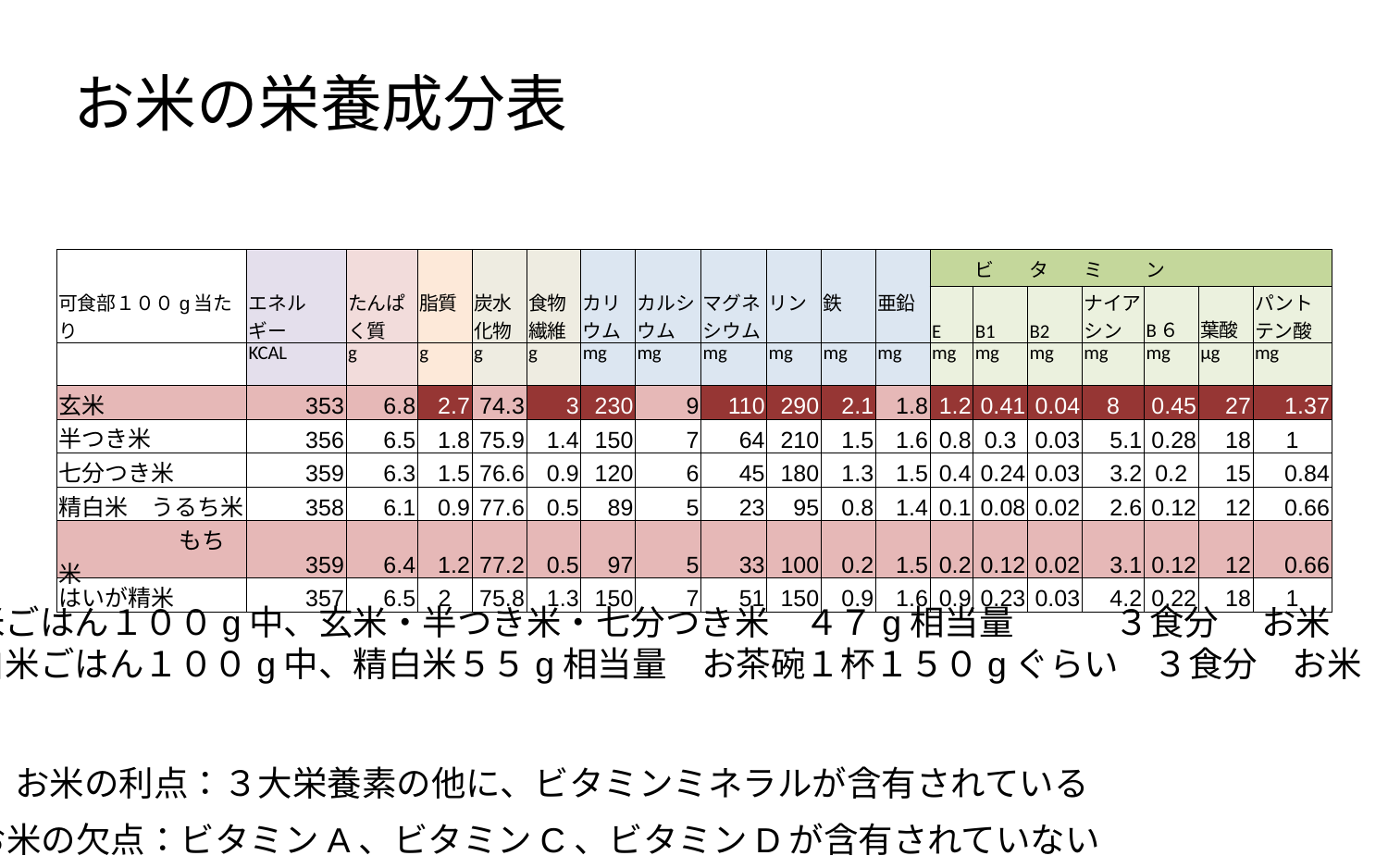

お米の栄養成分表
|  |  |  |  |  |  |  |  |  |  |  |  |  | ビ | タ | ミ | ン |  |  |
| --- | --- | --- | --- | --- | --- | --- | --- | --- | --- | --- | --- | --- | --- | --- | --- | --- | --- | --- |
| 可食部１００g当たり | エネルギー | たんぱく質 | 脂質 | 炭水化物 | 食物繊維 | カリウム | カルシウム | マグネシウム | リン | 鉄 | 亜鉛 | E | B1 | B2 | ナイアシン | B６ | 葉酸 | パントテン酸 |
|  | KCAL | g | g | g | g | mg | mg | mg | mg | mg | mg | mg | mg | mg | mg | mg | μg | mg |
| 玄米 | 353 | 6.8 | 2.7 | 74.3 | 3 | 230 | 9 | 110 | 290 | 2.1 | 1.8 | 1.2 | 0.41 | 0.04 | 8 | 0.45 | 27 | 1.37 |
| 半つき米 | 356 | 6.5 | 1.8 | 75.9 | 1.4 | 150 | 7 | 64 | 210 | 1.5 | 1.6 | 0.8 | 0.3 | 0.03 | 5.1 | 0.28 | 18 | 1 |
| 七分つき米 | 359 | 6.3 | 1.5 | 76.6 | 0.9 | 120 | 6 | 45 | 180 | 1.3 | 1.5 | 0.4 | 0.24 | 0.03 | 3.2 | 0.2 | 15 | 0.84 |
| 精白米　うるち米 | 358 | 6.1 | 0.9 | 77.6 | 0.5 | 89 | 5 | 23 | 95 | 0.8 | 1.4 | 0.1 | 0.08 | 0.02 | 2.6 | 0.12 | 12 | 0.66 |
| もち米 | 359 | 6.4 | 1.2 | 77.2 | 0.5 | 97 | 5 | 33 | 100 | 0.2 | 1.5 | 0.2 | 0.12 | 0.02 | 3.1 | 0.12 | 12 | 0.66 |
| はいが精米 | 357 | 6.5 | 2 | 75.8 | 1.3 | 150 | 7 | 51 | 150 | 0.9 | 1.6 | 0.9 | 0.23 | 0.03 | 4.2 | 0.22 | 18 | 1 |
玄米ごはん１００g中、玄米・半つき米・七分つき米　４７g相当量　　    ３食分　 お米　　２１１g
精白米ごはん１００g中、精白米５５g相当量　お茶碗１杯１５０gぐらい　３食分　お米　約２５０g
お米の利点：３大栄養素の他に、ビタミンミネラルが含有されている
お米の欠点：ビタミンA、ビタミンC、ビタミンDが含有されていない